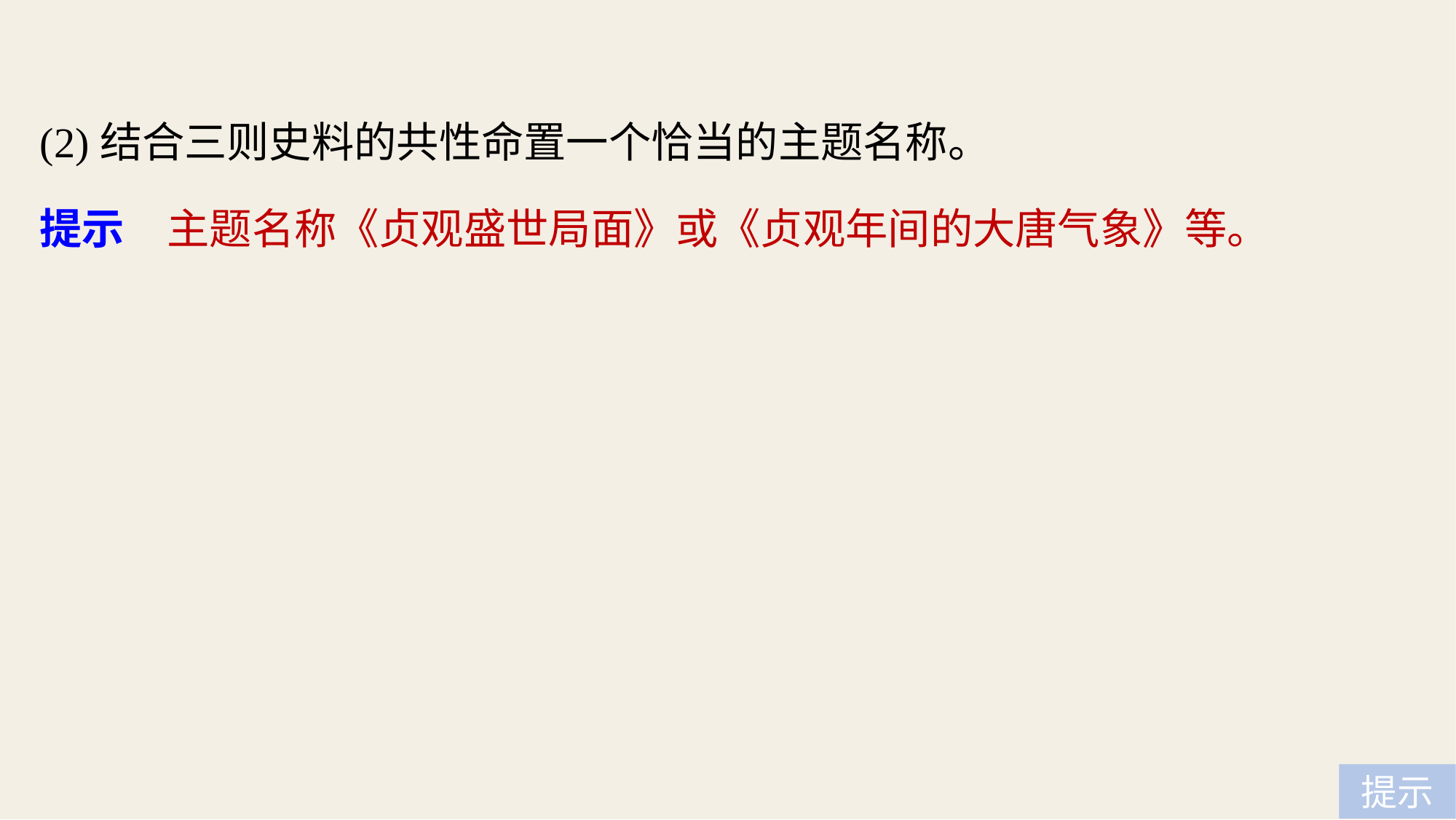

(2)结合三则史料的共性命置一个恰当的主题名称。
提示　主题名称《贞观盛世局面》或《贞观年间的大唐气象》等。
提示